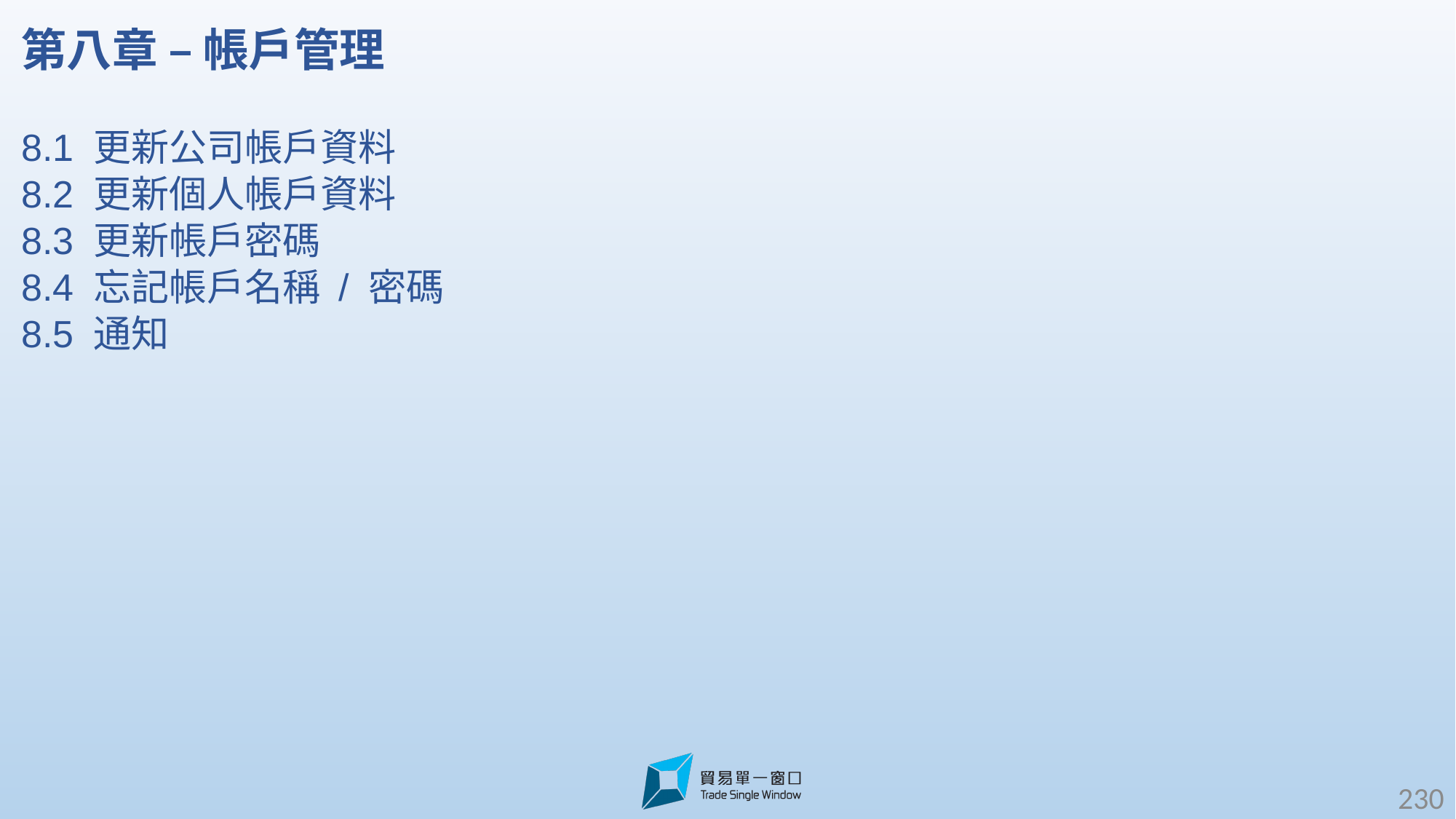

第八章 – 帳戶管理

8.1 更新公司帳戶資料
8.2 更新個人帳戶資料
8.3 更新帳戶密碼
8.4 忘記帳戶名稱 / 密碼
8.5 通知

230